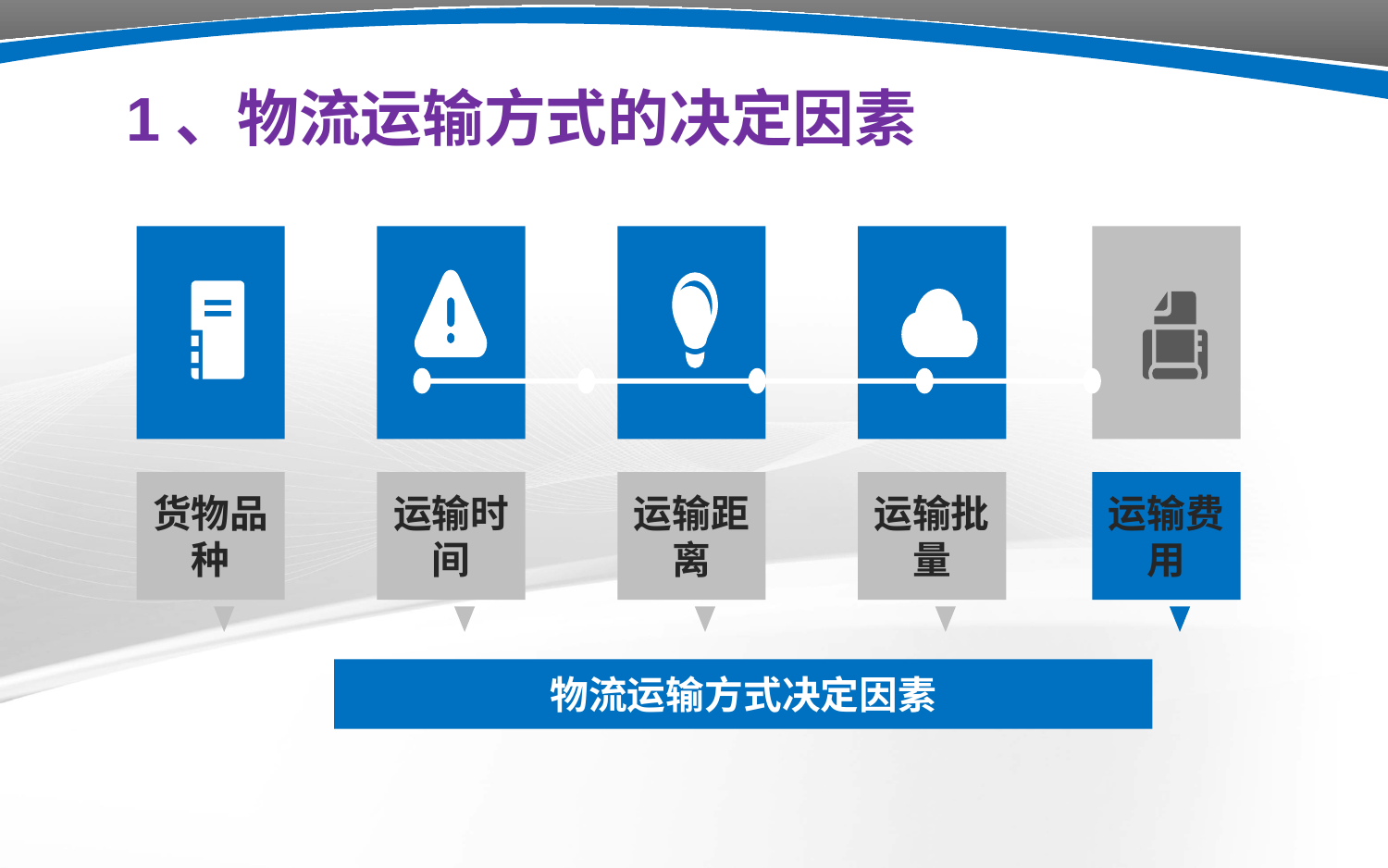

1、物流运输方式的决定因素

货物品种
运输时间
运输距离
运输批量
运输费用

物流运输方式决定因素